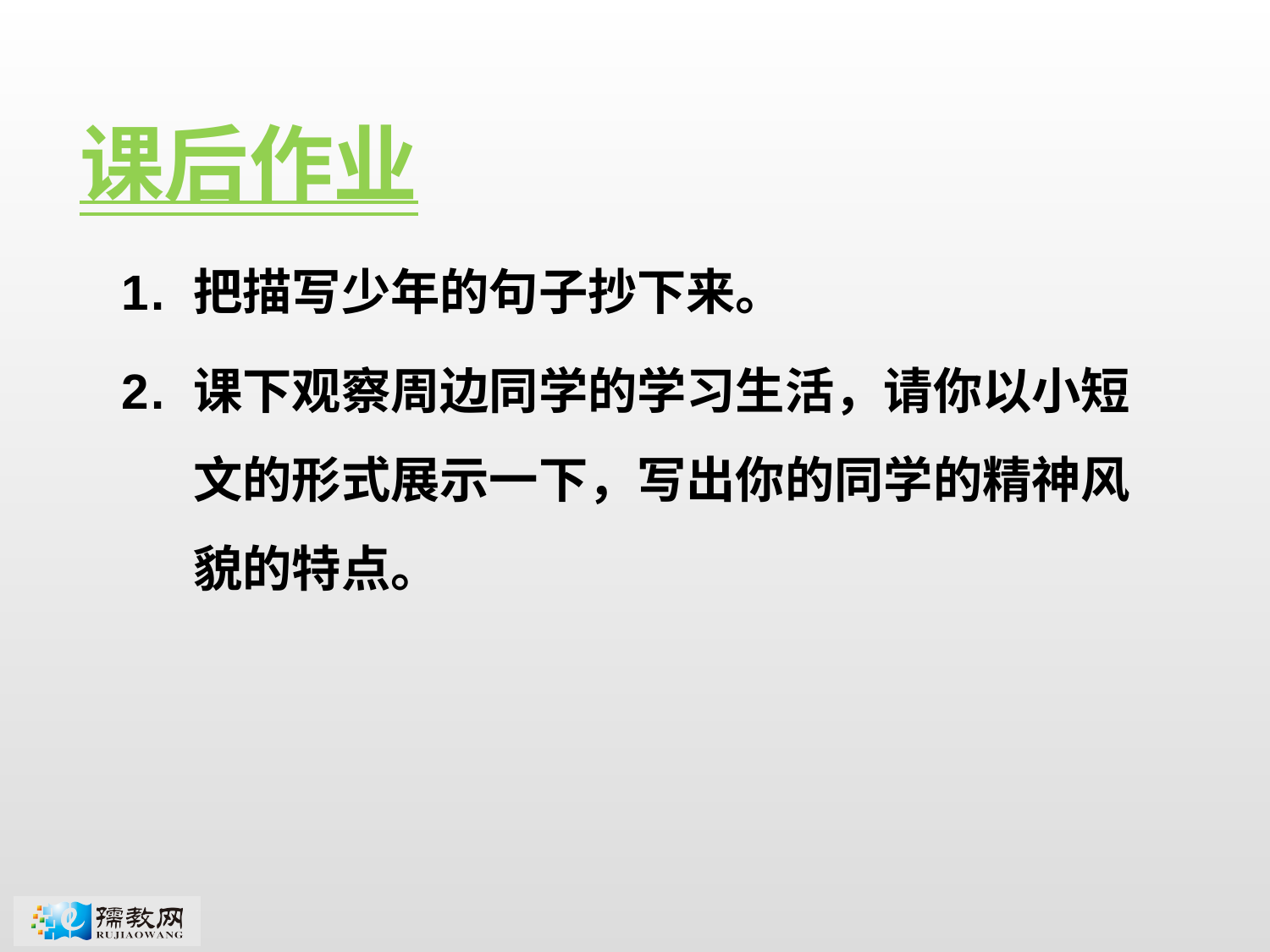

课后作业
把描写少年的句子抄下来。
课下观察周边同学的学习生活，请你以小短文的形式展示一下，写出你的同学的精神风貌的特点。